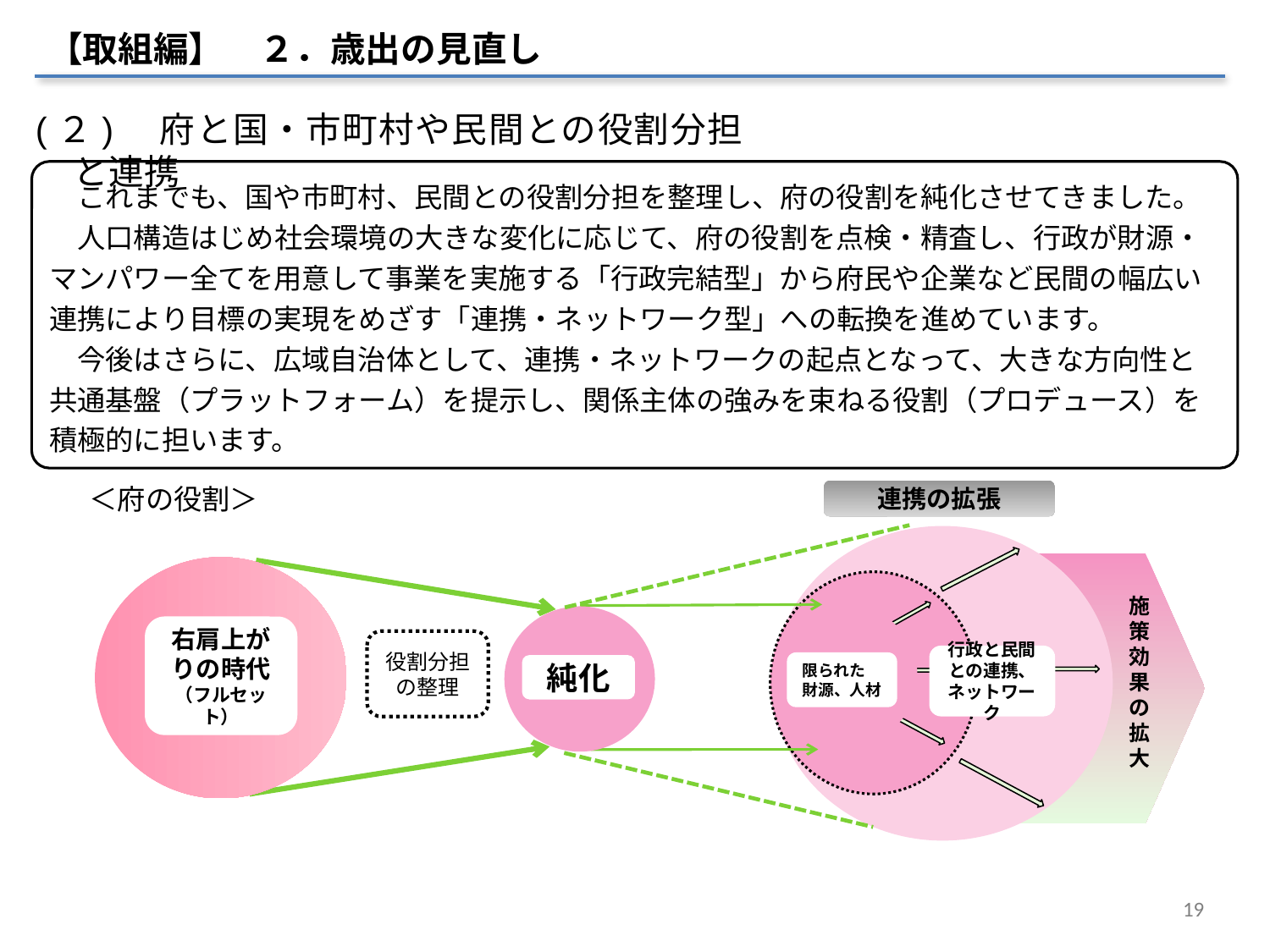

【取組編】　２．歳出の見直し
(２)　府と国・市町村や民間との役割分担と連携
　これまでも、国や市町村、民間との役割分担を整理し、府の役割を純化させてきました。
　人口構造はじめ社会環境の大きな変化に応じて、府の役割を点検・精査し、行政が財源・マンパワー全てを用意して事業を実施する「行政完結型」から府民や企業など民間の幅広い連携により目標の実現をめざす「連携・ネットワーク型」への転換を進めています。
　今後はさらに、広域自治体として、連携・ネットワークの起点となって、大きな方向性と共通基盤（プラットフォーム）を提示し、関係主体の強みを束ねる役割（プロデュース）を積極的に担います。
＜府の役割＞
連携の拡張

役割分担の整理

施策
効果
の
拡大

右肩上がりの時代
（フルセット）
行政と民間との連携、ネットワーク
限られた
財源、人材
純化
19